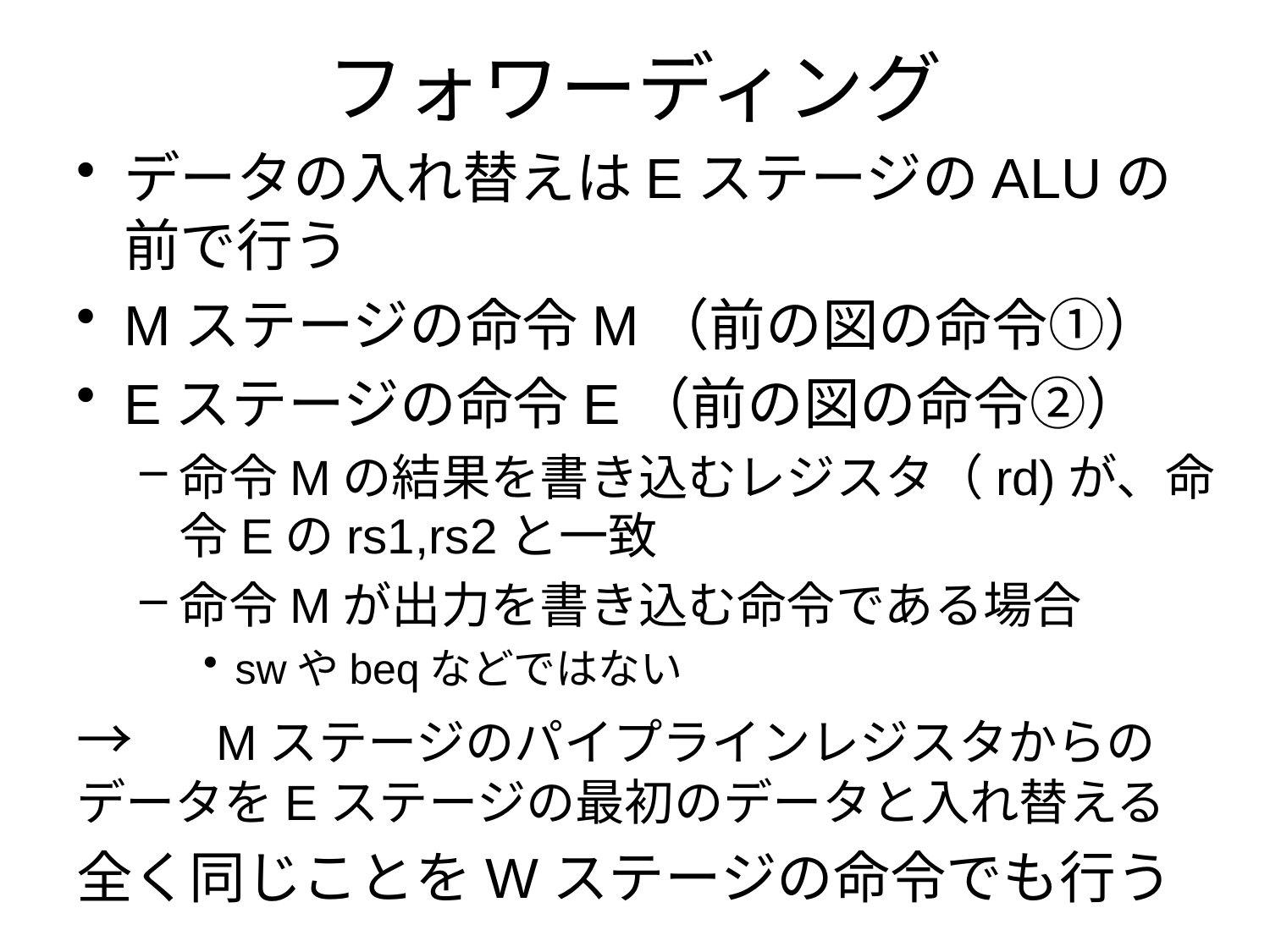

# フォワーディング
データの入れ替えはEステージのALUの前で行う
Mステージの命令M（前の図の命令①）
Eステージの命令E（前の図の命令②）
命令Mの結果を書き込むレジスタ（rd)が、命令Eのrs1,rs2と一致
命令Mが出力を書き込む命令である場合
swやbeqなどではない
→　MステージのパイプラインレジスタからのデータをEステージの最初のデータと入れ替える
全く同じことをWステージの命令でも行う